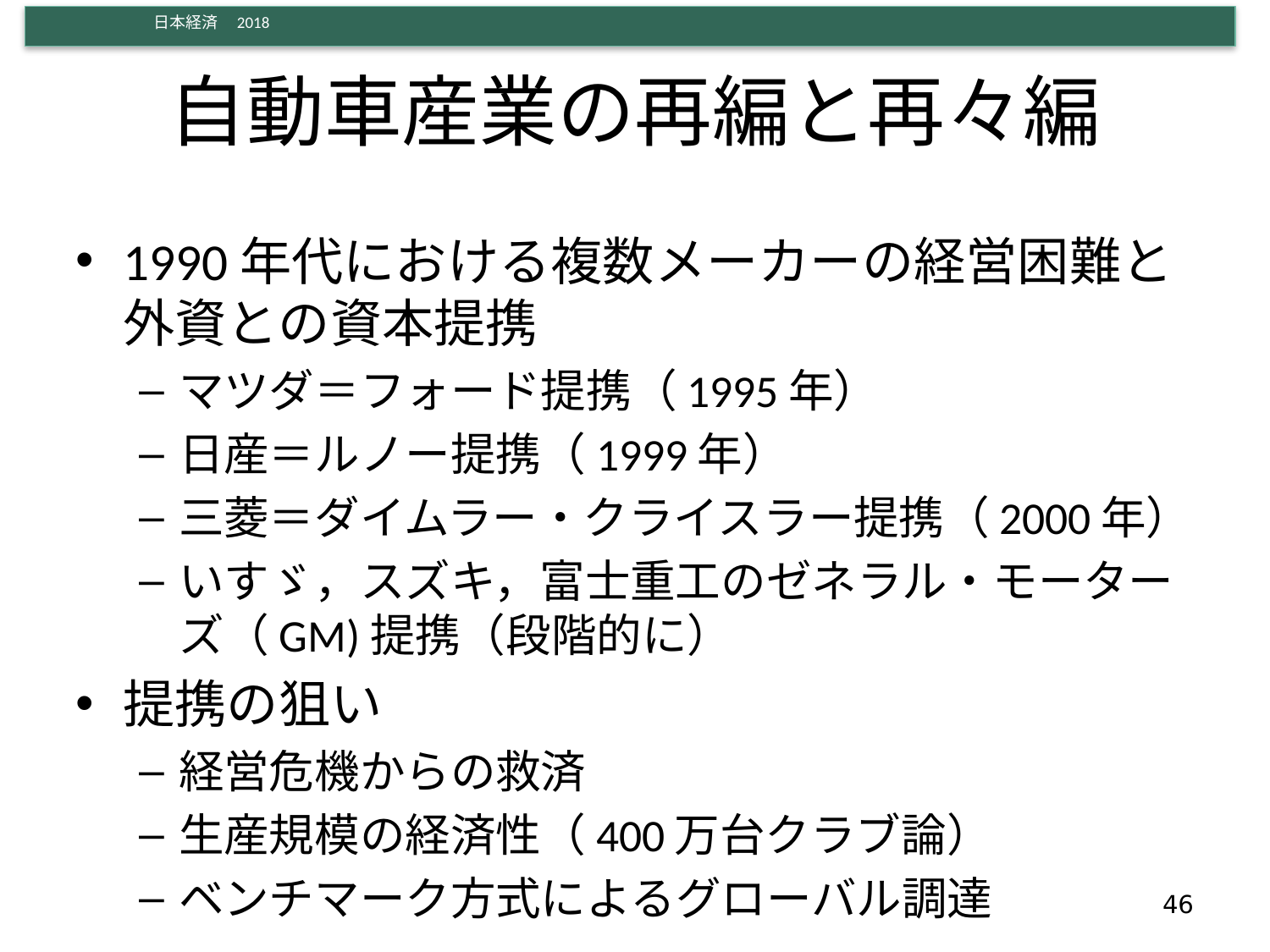

# 自動車産業の再編と再々編
1990年代における複数メーカーの経営困難と外資との資本提携
マツダ＝フォード提携（1995年）
日産＝ルノー提携（1999年）
三菱＝ダイムラー・クライスラー提携（2000年）
いすゞ，スズキ，富士重工のゼネラル・モーターズ（GM)提携（段階的に）
提携の狙い
経営危機からの救済
生産規模の経済性（400万台クラブ論）
ベンチマーク方式によるグローバル調達
46